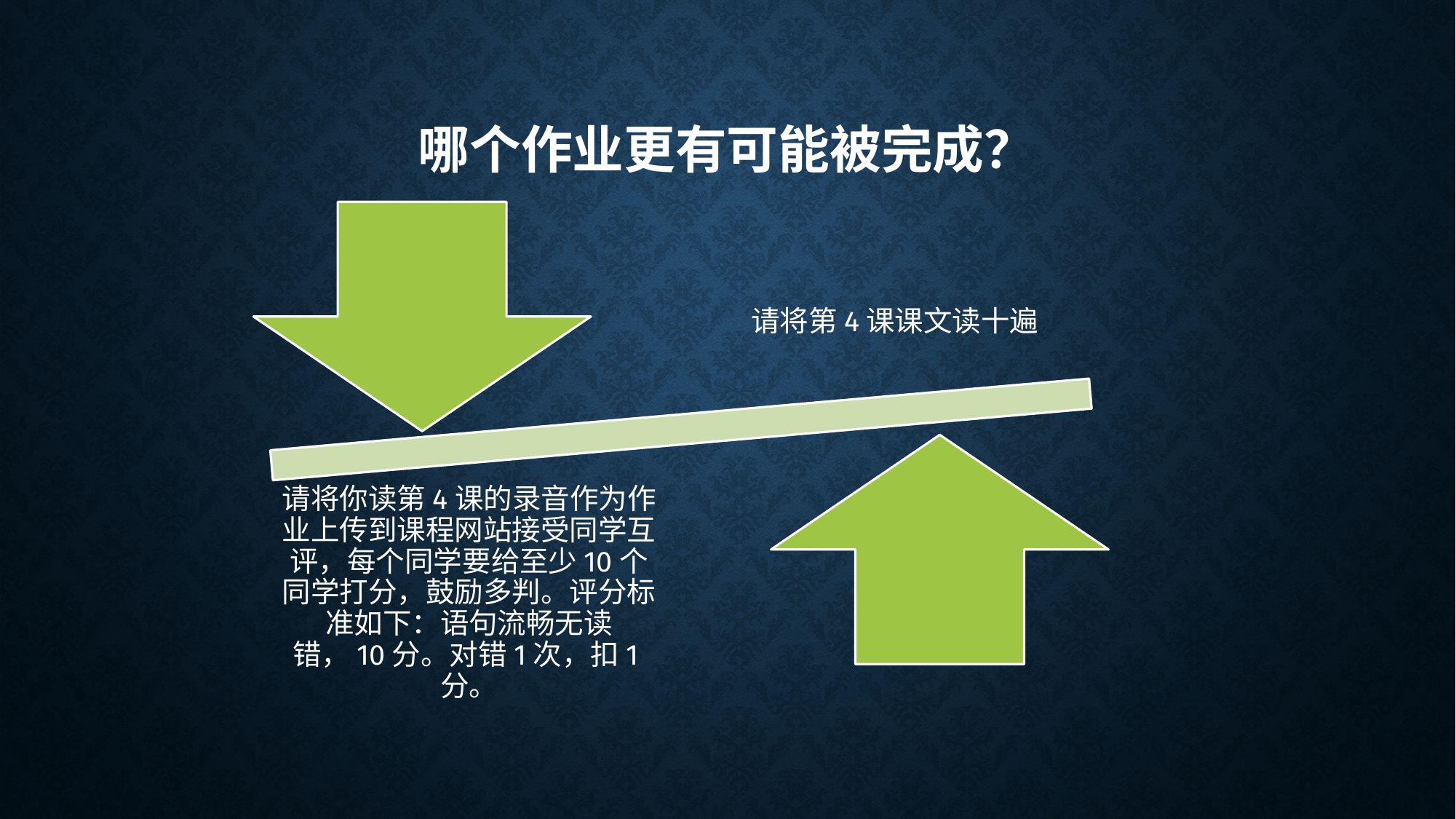

# 哪个作业更有可能被完成？
请将第4课课文读十遍
请将你读第4课的录音作为作业上传到课程网站接受同学互评，每个同学要给至少10个同学打分，鼓励多判。评分标准如下：语句流畅无读错，10分。对错1次，扣1分。